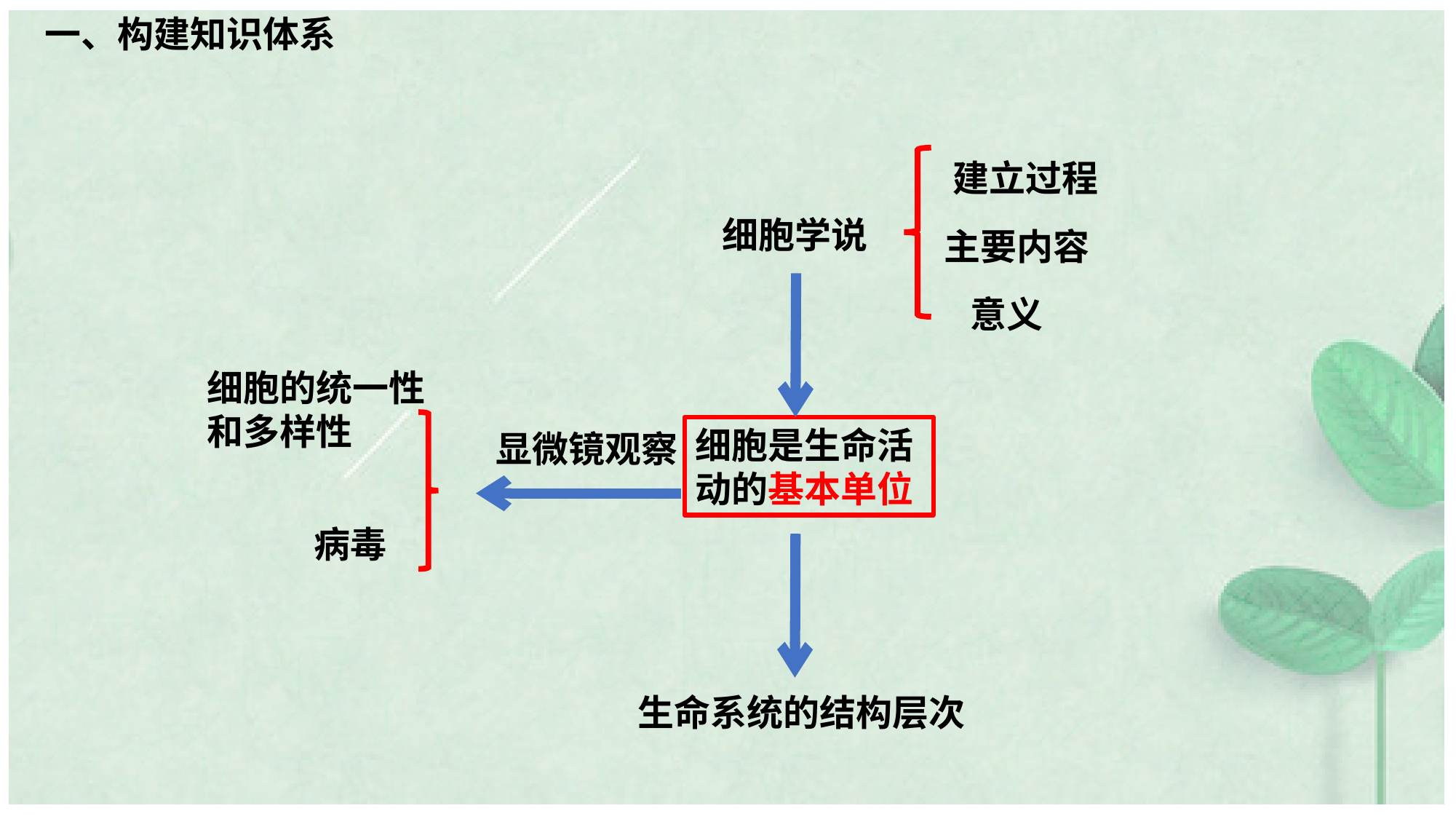

一、构建知识体系

建立过程
细胞学说
主要内容
意义
细胞的统一性和多样性

细胞是生命活动的基本单位
显微镜观察
病毒
生命系统的结构层次